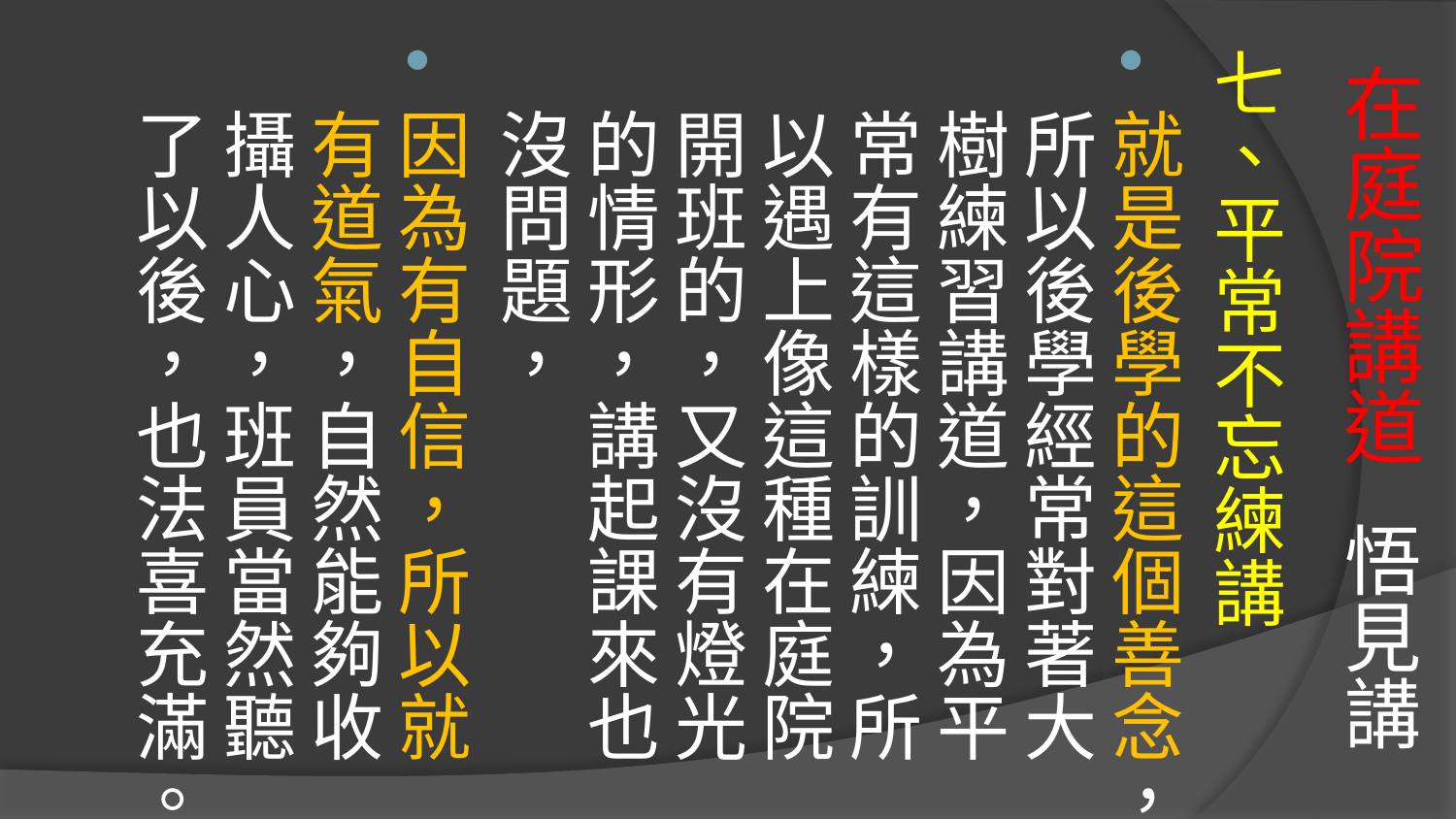

# 在庭院講道   悟見講
七、平常不忘練講
就是後學的這個善念，所以後學經常對著大樹練習講道，因為平常有這樣的訓練，所以遇上像這種在庭院開班的，又沒有燈光的情形，講起課來也沒問題，
因為有自信，所以就有道氣，自然能夠收攝人心，班員當然聽了以後，也法喜充滿。